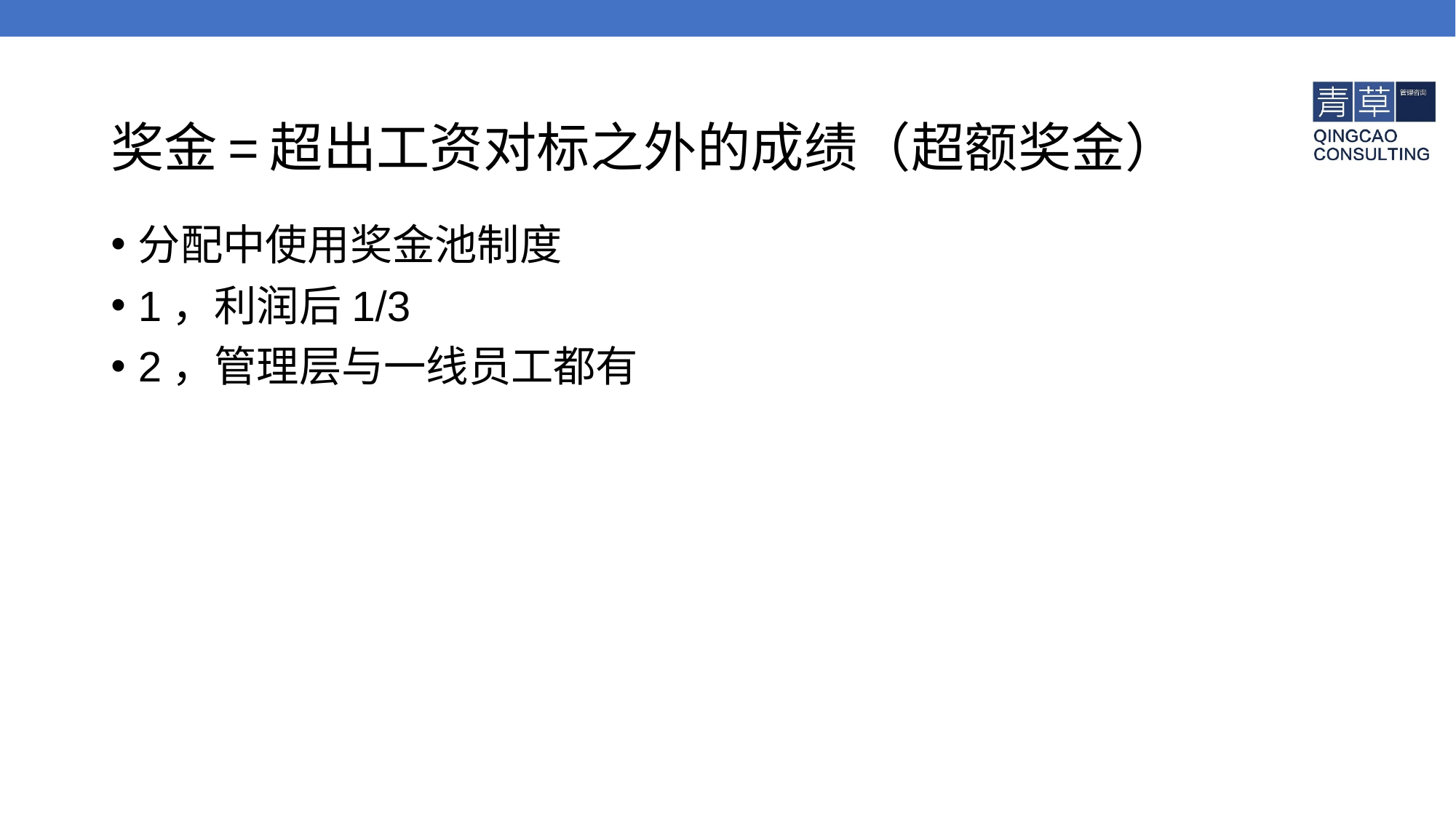

# 奖金=超出工资对标之外的成绩（超额奖金）
分配中使用奖金池制度
1，利润后1/3
2，管理层与一线员工都有